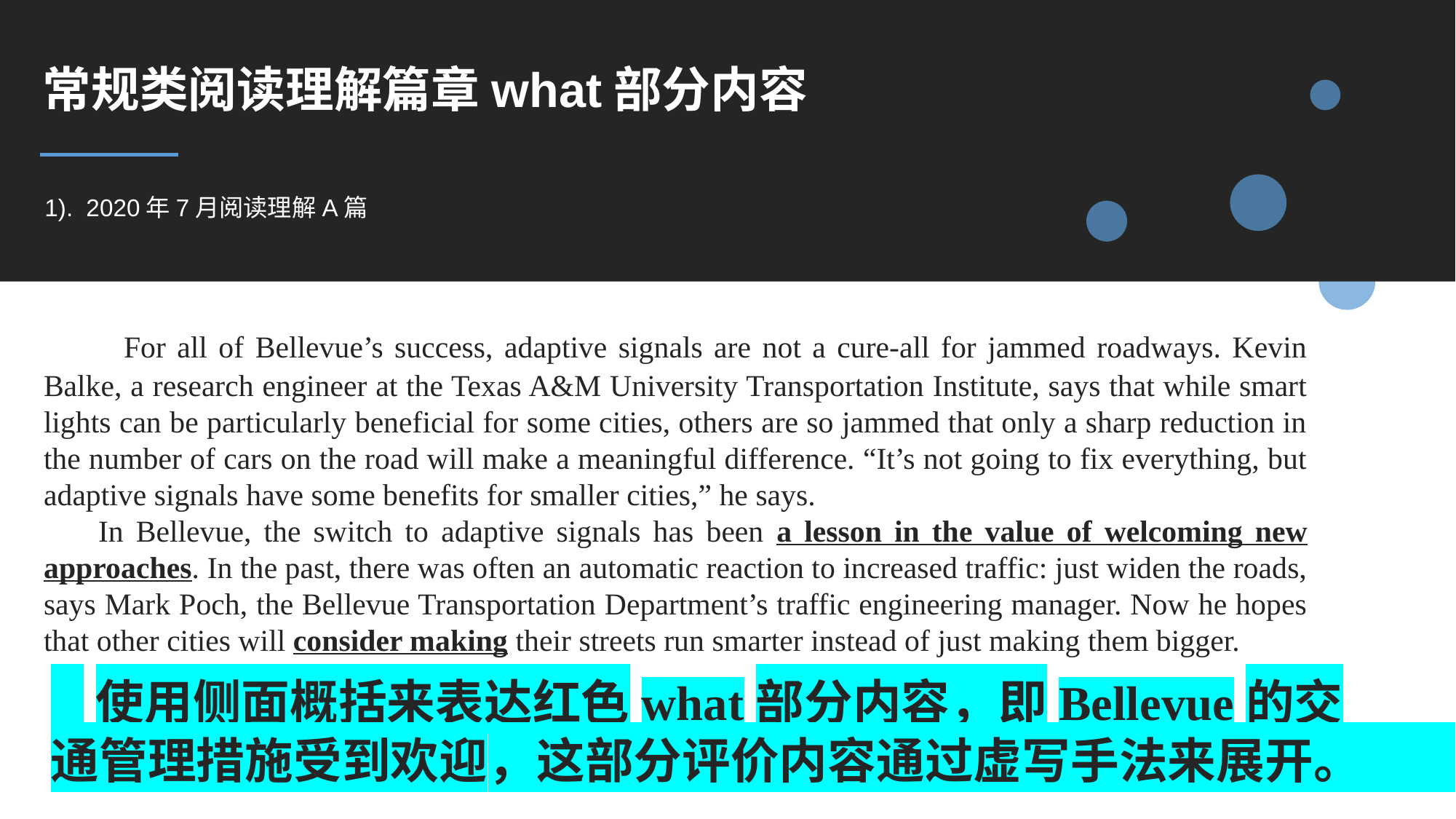

常规类阅读理解篇章what部分内容
1).  2020年7月阅读理解A篇

  For all of Bellevue’s success, adaptive signals are not a cure-all for jammed roadways. Kevin Balke, a research engineer at the Texas A&M University Transportation Institute, says that while smart lights can be particularly beneficial for some cities, others are so jammed that only a sharp reduction in the number of cars on the road will make a meaningful difference. “It’s not going to fix everything, but adaptive signals have some benefits for smaller cities,” he says.
In Bellevue, the switch to adaptive signals has been a lesson in the value of welcoming new approaches. In the past, there was often an automatic reaction to increased traffic: just widen the roads, says Mark Poch, the Bellevue Transportation Department’s traffic engineering manager. Now he hopes that other cities will consider making their streets run smarter instead of just making them bigger.
   使用侧面概括来表达红色what部分内容，即Bellevue的交通管理措施受到欢迎，这部分评价内容通过虚写手法来展开。